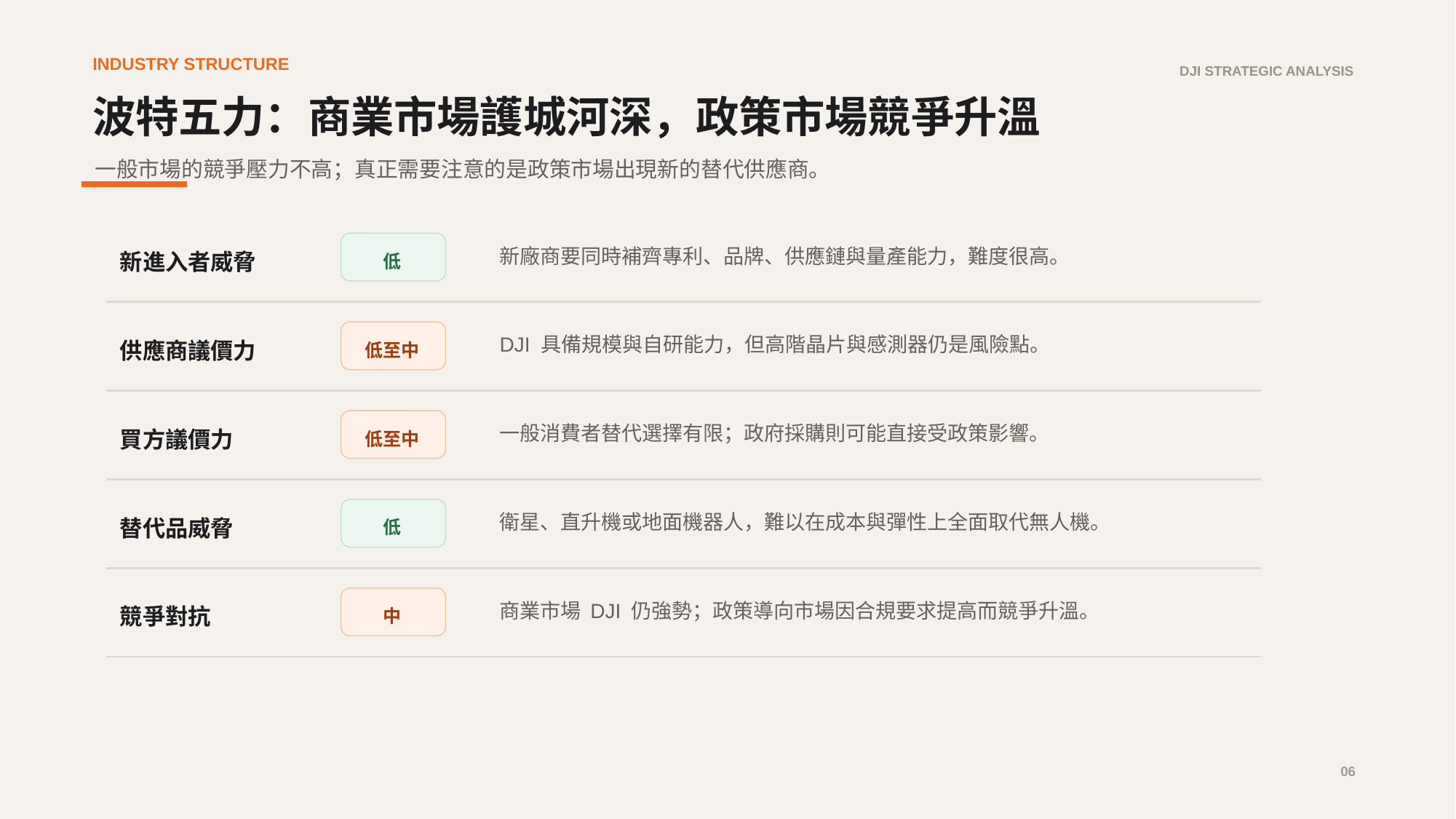

INDUSTRY STRUCTURE
DJI STRATEGIC ANALYSIS
波特五力：商業市場護城河深，政策市場競爭升溫
一般市場的競爭壓力不高；真正需要注意的是政策市場出現新的替代供應商。

新廠商要同時補齊專利、品牌、供應鏈與量產能力，難度很高。
新進入者威脅
低

DJI 具備規模與自研能力，但高階晶片與感測器仍是風險點。
供應商議價力
低至中

一般消費者替代選擇有限；政府採購則可能直接受政策影響。
買方議價力
低至中

衛星、直升機或地面機器人，難以在成本與彈性上全面取代無人機。
替代品威脅
低

商業市場 DJI 仍強勢；政策導向市場因合規要求提高而競爭升溫。
競爭對抗
中

06